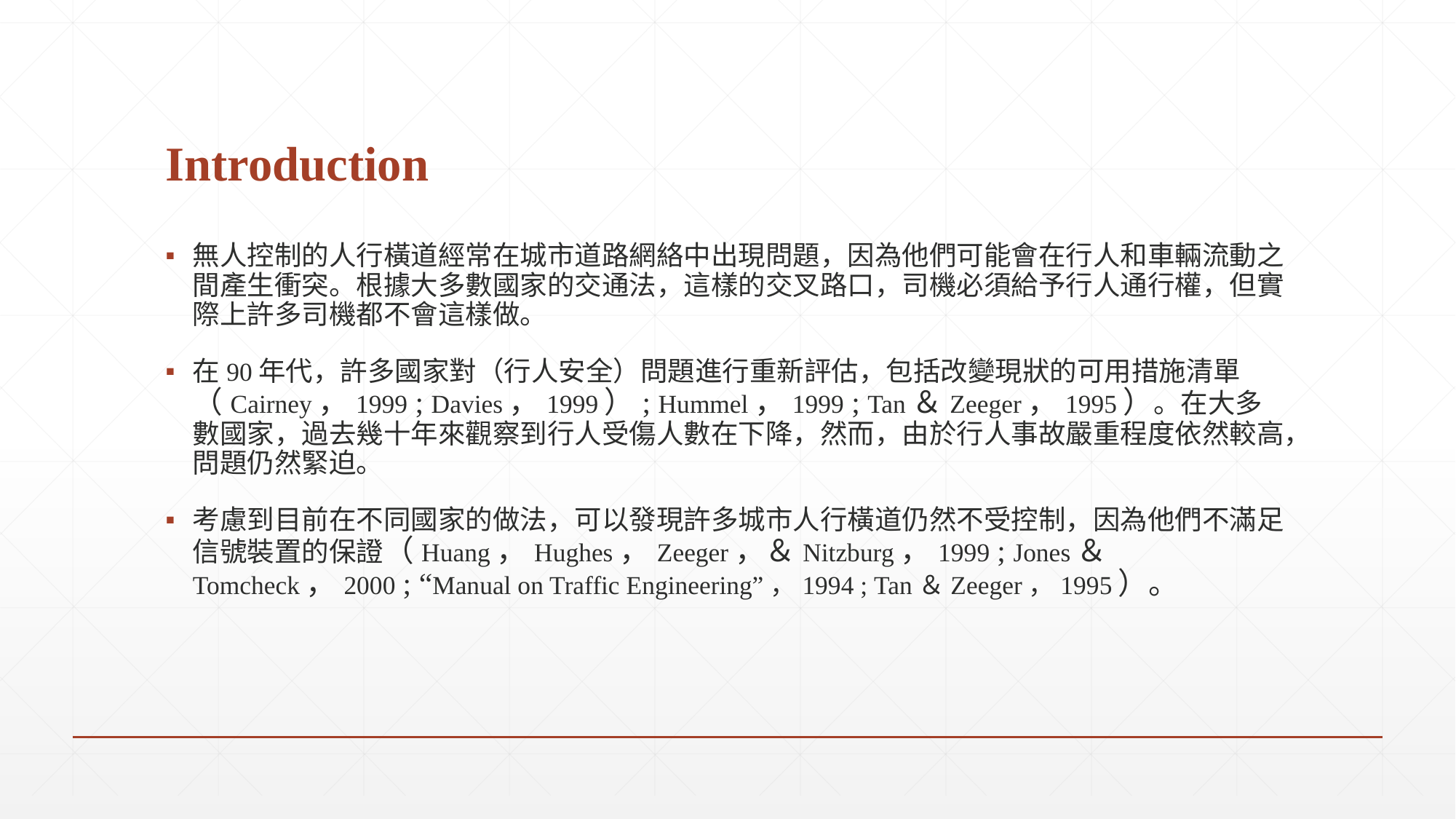

# Introduction
無人控制的人行橫道經常在城市道路網絡中出現問題，因為他們可能會在行人和車輛流動之間產生衝突。根據大多數國家的交通法，這樣的交叉路口，司機必須給予行人通行權，但實際上許多司機都不會這樣做。
在90年代，許多國家對（行人安全）問題進行重新評估，包括改變現狀的可用措施清單（Cairney，1999 ; Davies，1999）; Hummel，1999 ; Tan＆Zeeger，1995）。在大多數國家，過去幾十年來觀察到行人受傷人數在下降，然而，由於行人事故嚴重程度依然較高，問題仍然緊迫。
考慮到目前在不同國家的做法，可以發現許多城市人行橫道仍然不受控制，因為他們不滿足信號裝置的保證（Huang，Hughes，Zeeger，＆Nitzburg，1999 ; Jones＆ Tomcheck，2000 ; “Manual on Traffic Engineering”，1994 ; Tan＆Zeeger，1995）。